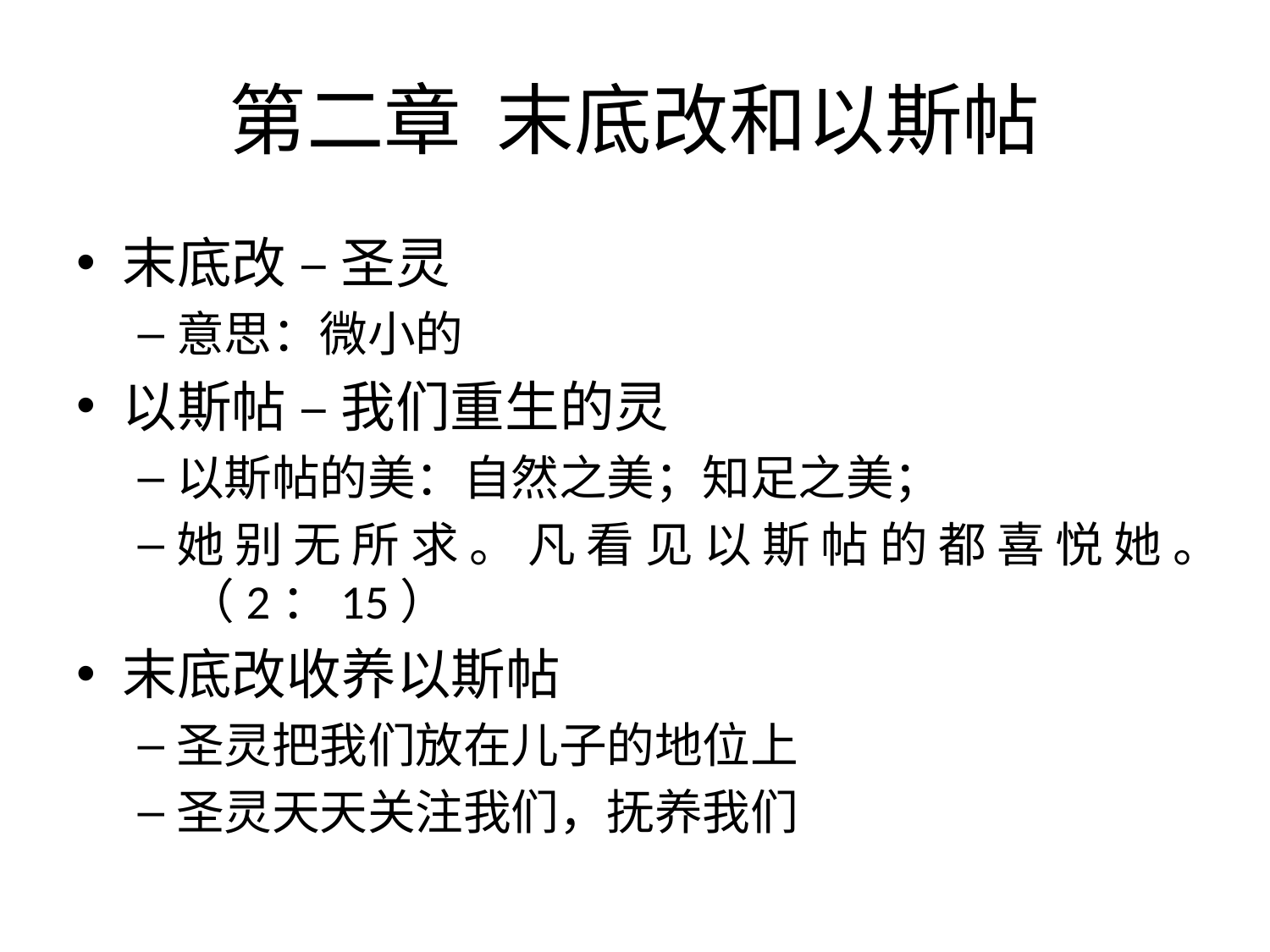

# 第二章  末底改和以斯帖
末底改 – 圣灵
意思：微小的
以斯帖 – 我们重生的灵
以斯帖的美：自然之美；知足之美；
她 别 无 所 求 。 凡 看 见 以 斯 帖 的 都 喜 悦 她 。 （2：15）
末底改收养以斯帖
圣灵把我们放在儿子的地位上
圣灵天天关注我们，抚养我们

10